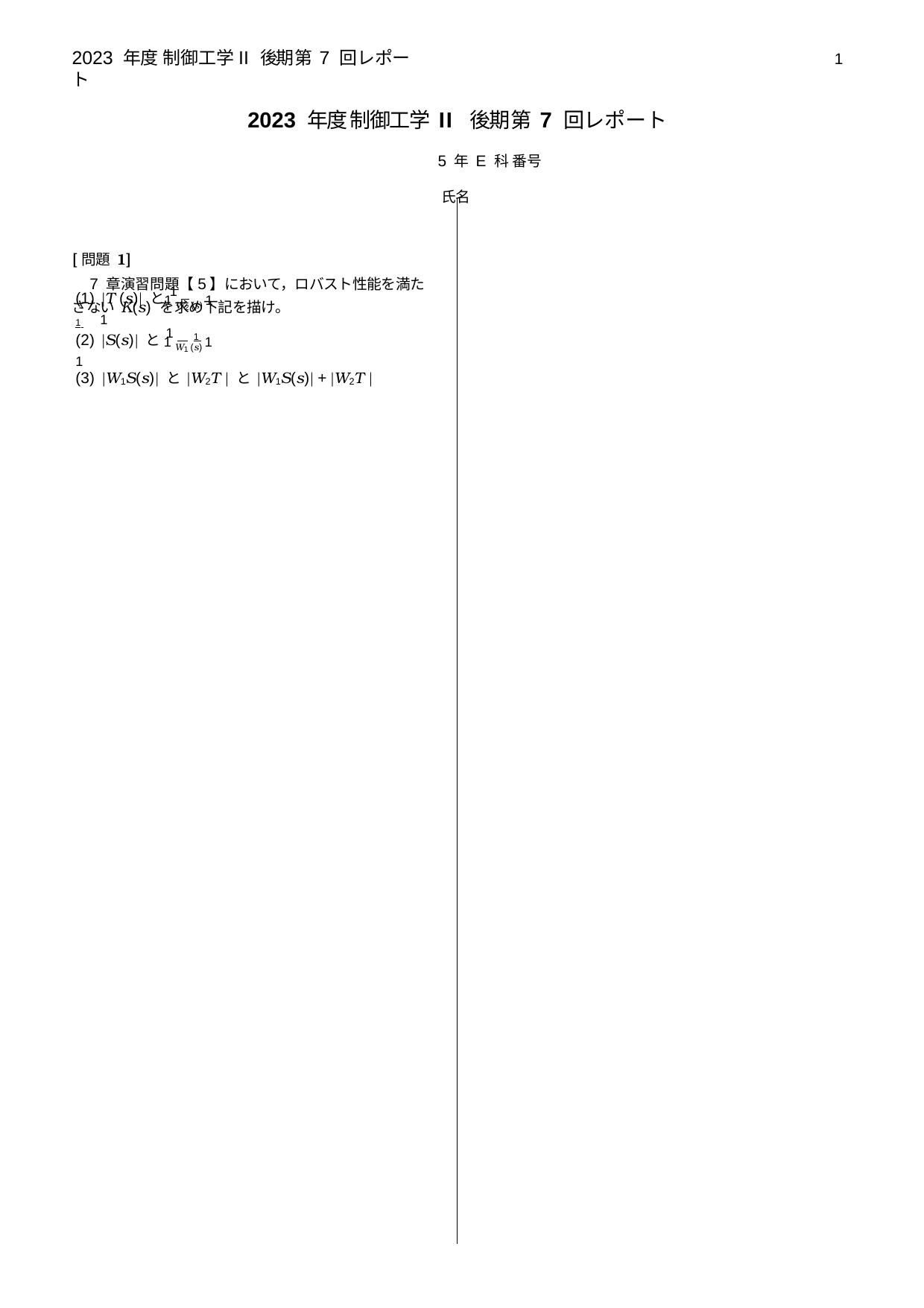

2023 年度 制御工学II 後期 第 7 回レポート
1
2023 年度 制御工学 II 後期 第 7 回レポート
5 年 E 科 番号 	 氏名

[問題 1]
7 章演習問題【5】において，ロバスト性能を満たさない K(s) を求め下記を描け。

(1) |T (s)| と 1   1  1
1 W2 (s) 1
1 W1 (s) 1
(3) |W1S(s)| と |W2T | と |W1S(s)| + |W2T |
(2) |S(s)| と 1   1  1